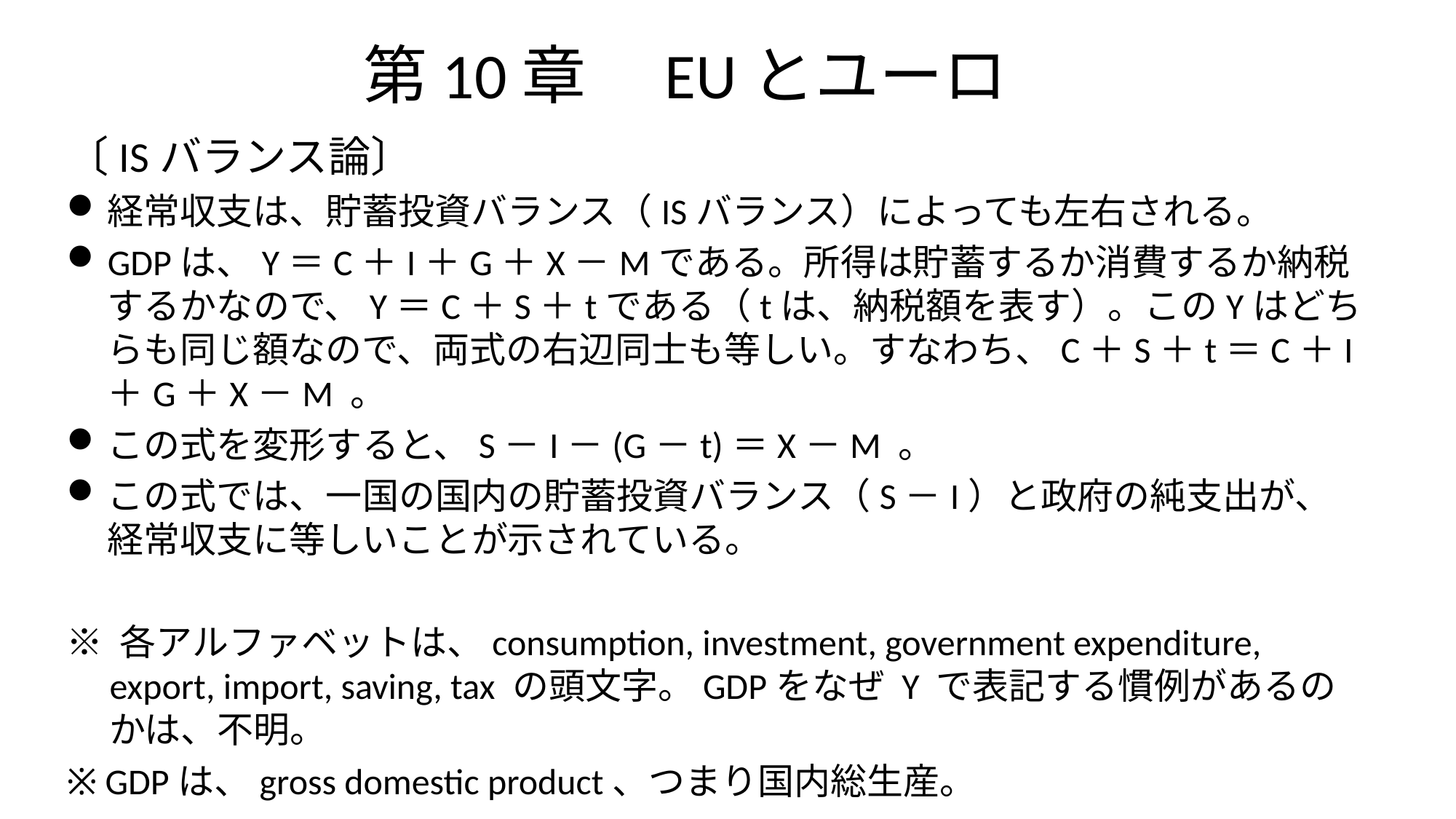

# 第10章　EUとユーロ
〔ISバランス論〕
経常収支は、貯蓄投資バランス（ISバランス）によっても左右される。
GDPは、Y＝C＋I＋G＋X－Mである。所得は貯蓄するか消費するか納税するかなので、Y＝C＋S＋tである（tは、納税額を表す）。このYはどちらも同じ額なので、両式の右辺同士も等しい。すなわち、C＋S＋t＝C＋I＋G＋X－M 。
この式を変形すると、S－I－(G－t)＝X－M 。
この式では、一国の国内の貯蓄投資バランス（S－I）と政府の純支出が、経常収支に等しいことが示されている。

※ 各アルファベットは、consumption, investment, government expenditure, export, import, saving, tax の頭文字。GDPをなぜ Y で表記する慣例があるのかは、不明。
※ GDPは、gross domestic product、つまり国内総生産。